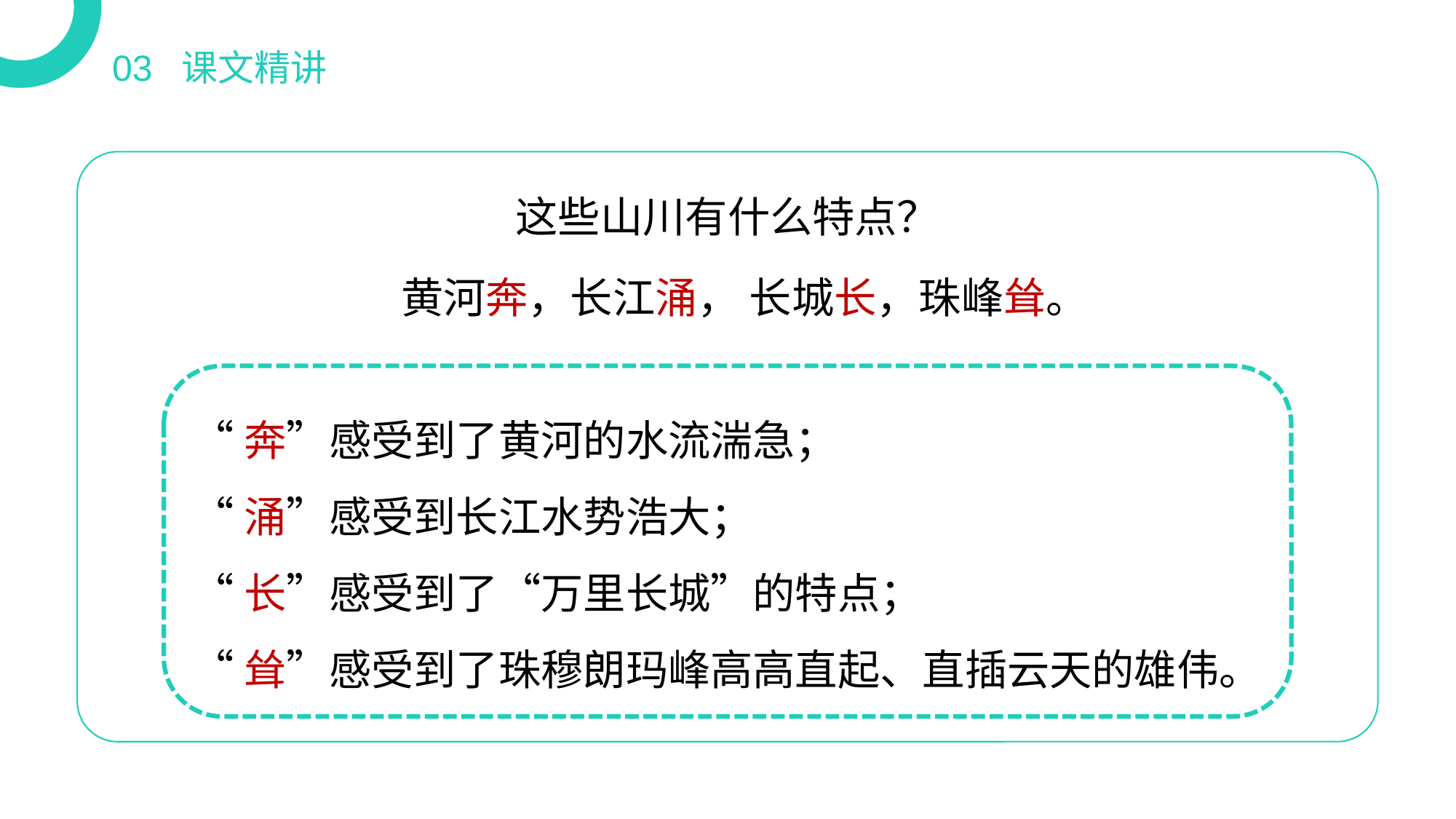

03  课文精讲
这些山川有什么特点？
黄河奔，长江涌， 长城长，珠峰耸。
“奔”感受到了黄河的水流湍急；
“涌”感受到长江水势浩大；
“长”感受到了“万里长城”的特点；
“耸”感受到了珠穆朗玛峰高高直起、直插云天的雄伟。